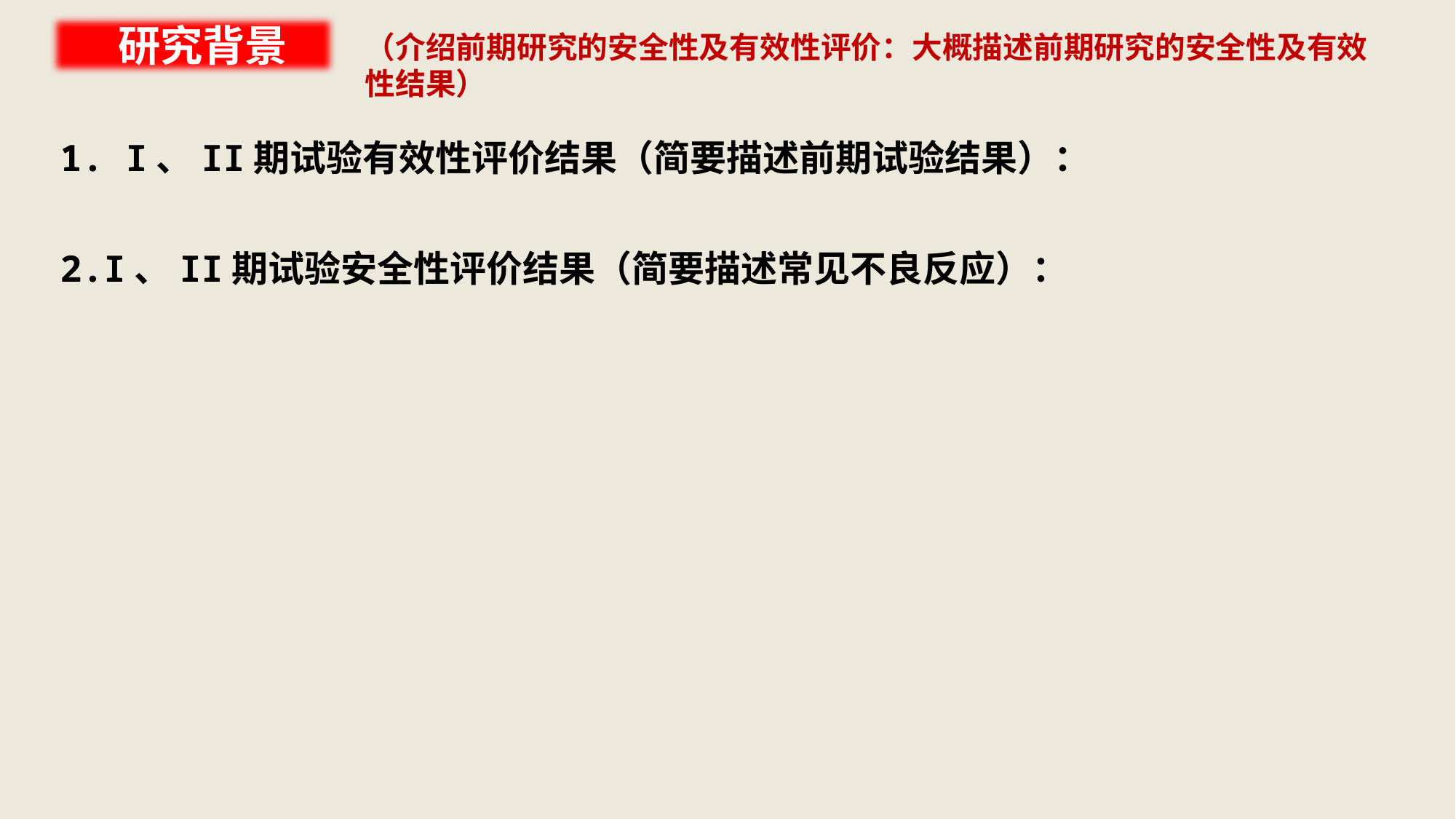

研究背景
（介绍前期研究的安全性及有效性评价：大概描述前期研究的安全性及有效性结果）
 I、II期试验有效性评价结果（简要描述前期试验结果）：
I、II期试验安全性评价结果（简要描述常见不良反应）：